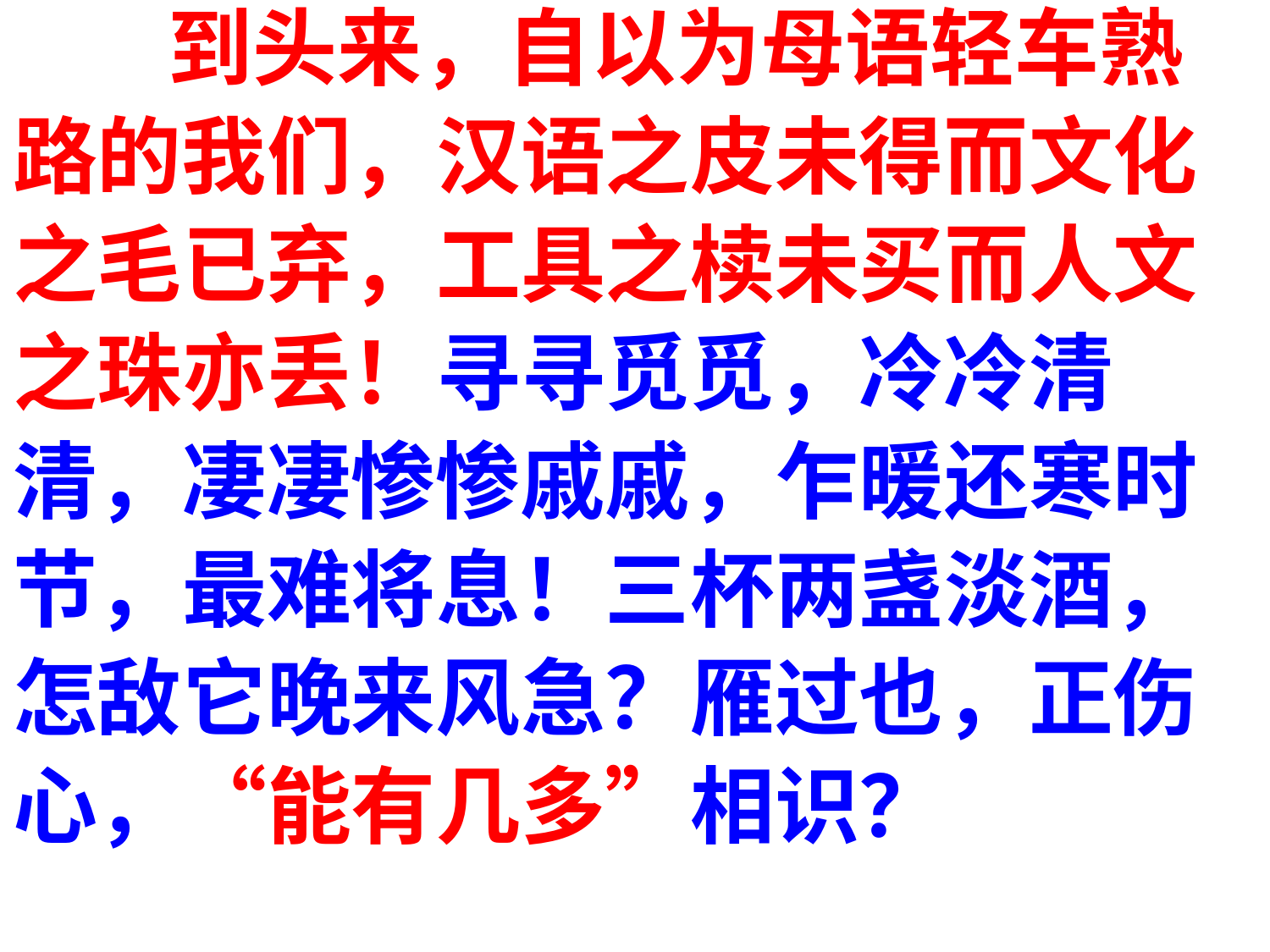

到头来，自以为母语轻车熟
路的我们，汉语之皮未得而文化
之毛已弃，工具之椟未买而人文
之珠亦丢！寻寻觅觅，冷冷清
清，凄凄惨惨戚戚，乍暖还寒时
节，最难将息！三杯两盏淡酒，
怎敌它晚来风急？雁过也，正伤
心，“能有几多”相识？